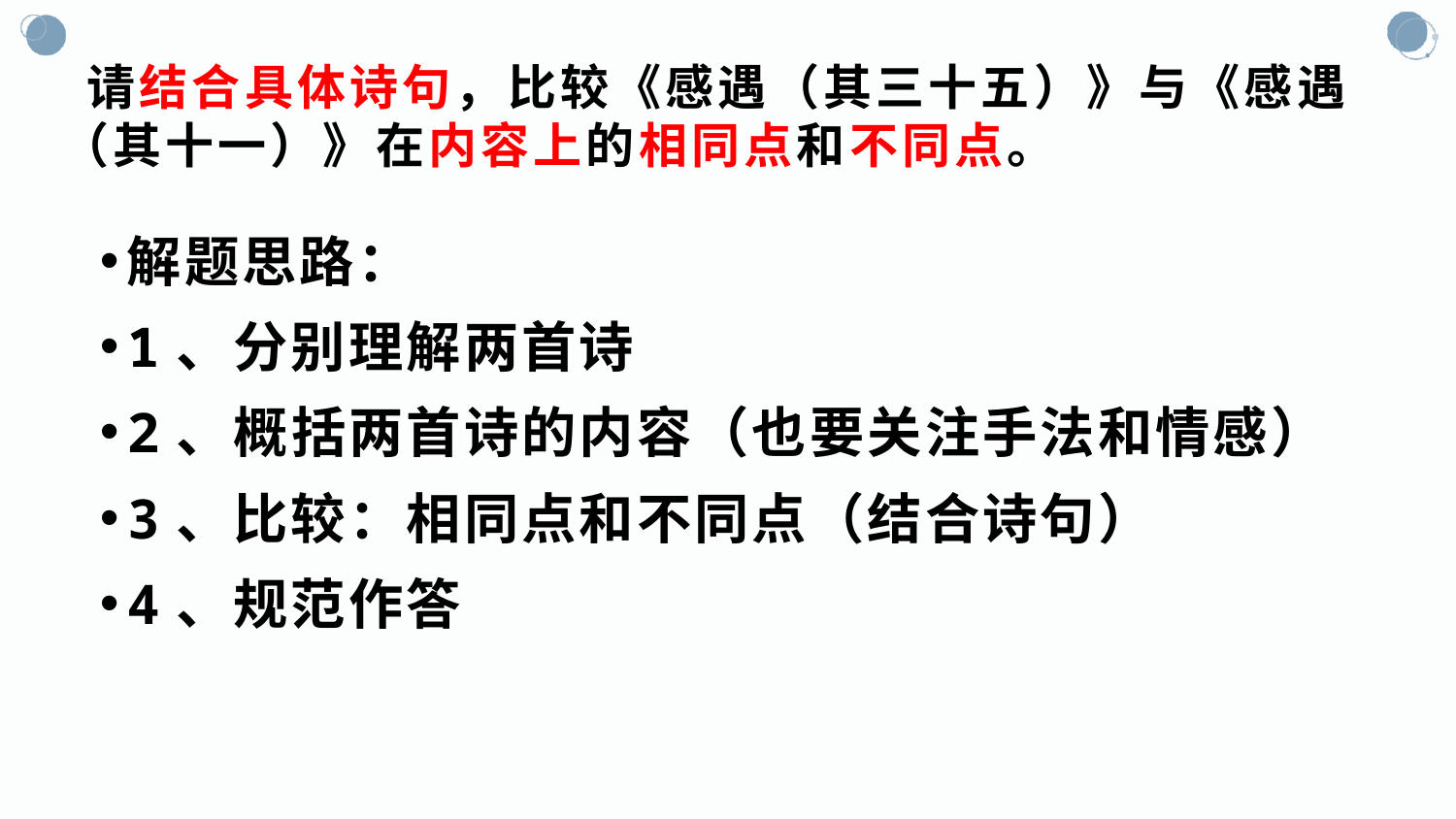

# 请结合具体诗句，比较《感遇（其三十五）》与《感遇（其十一）》在内容上的相同点和不同点。
解题思路：
1、分别理解两首诗
2、概括两首诗的内容（也要关注手法和情感）
3、比较：相同点和不同点（结合诗句）
4、规范作答